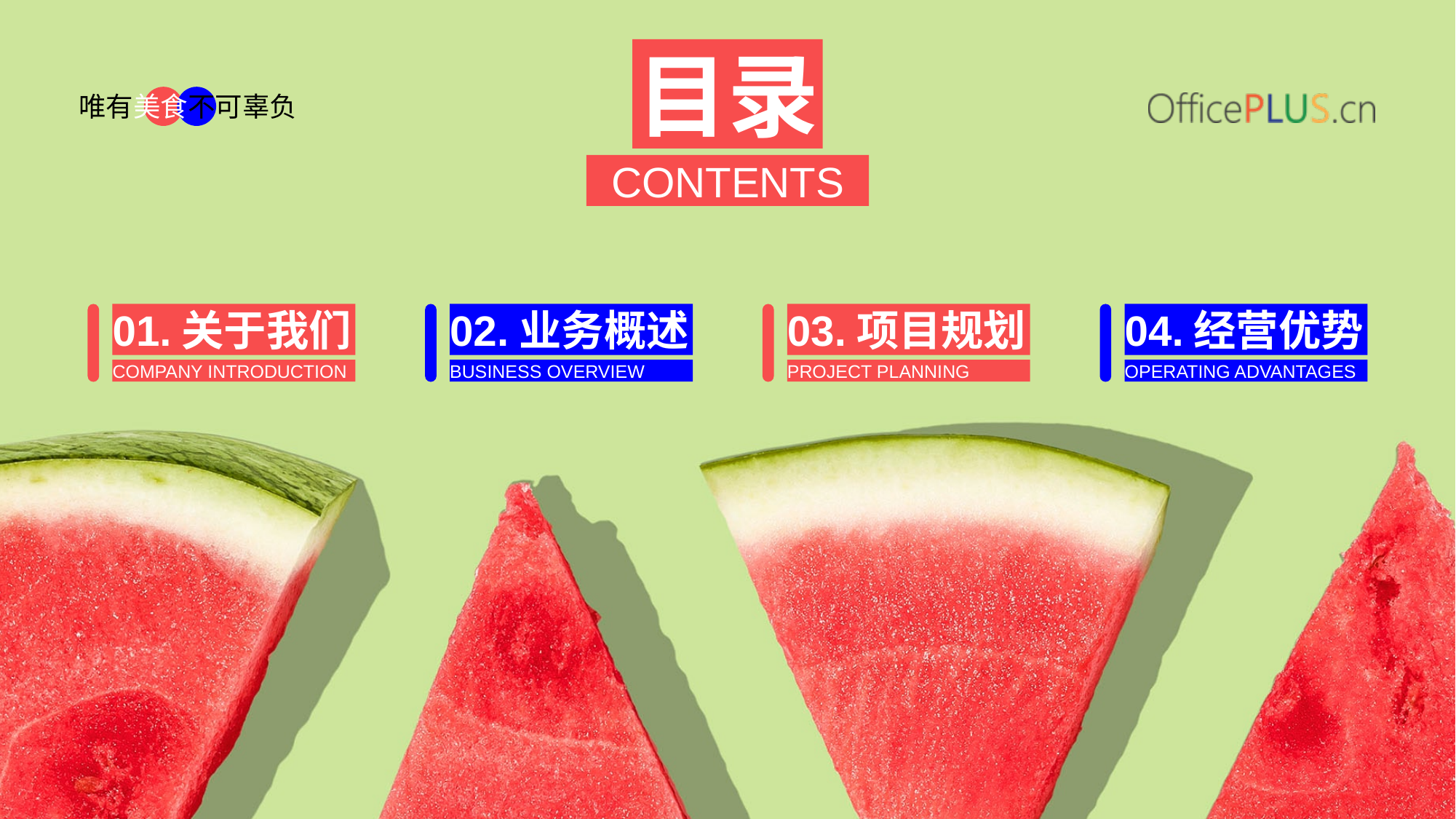

目录
CONTENTS

唯有美食不可辜负

01.关于我们

02.业务概述

03.项目规划

04.经营优势
COMPANY INTRODUCTION
BUSINESS OVERVIEW
PROJECT PLANNING
OPERATING ADVANTAGES